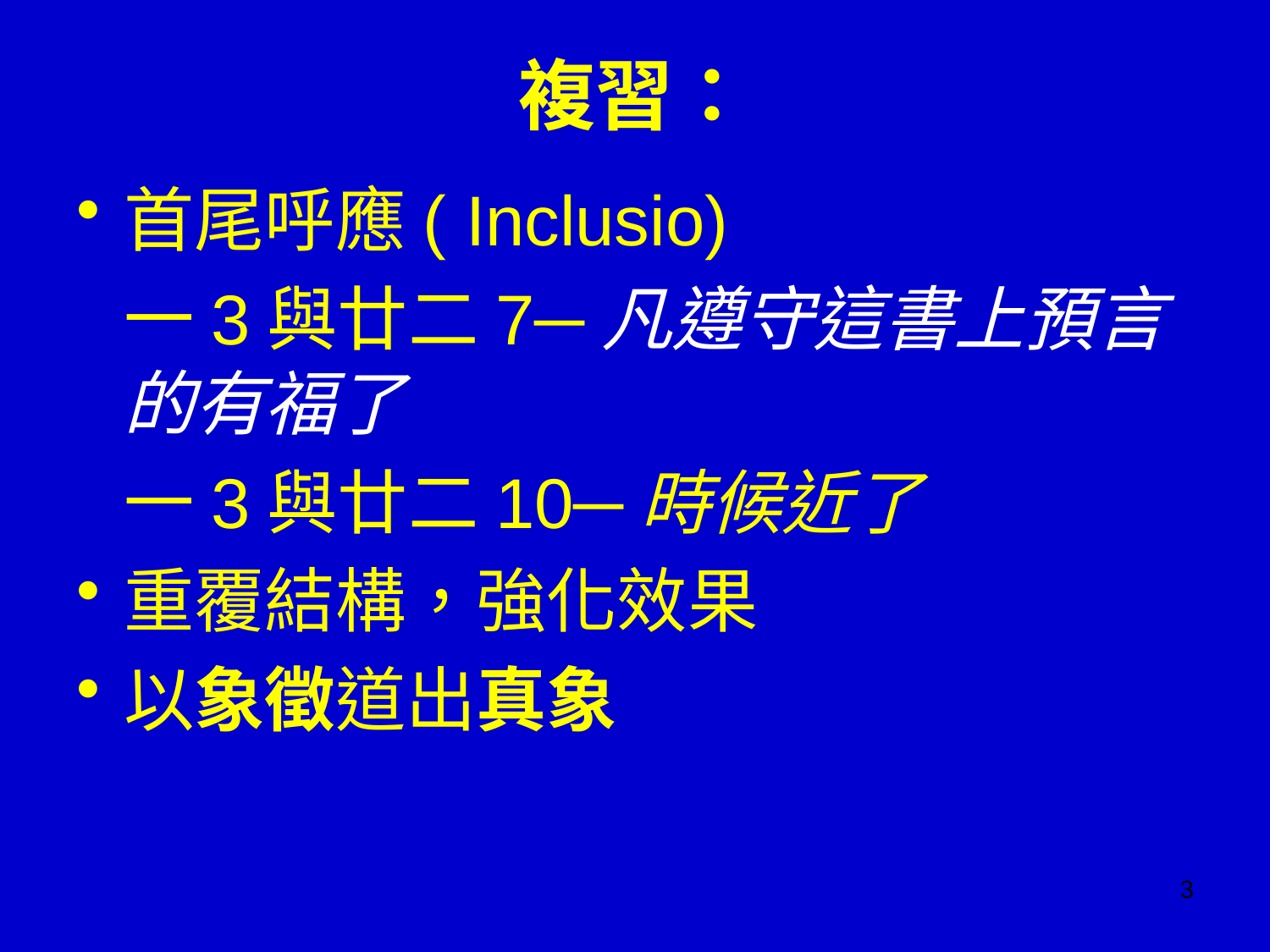

# 複習：
首尾呼應( Inclusio)
	一3與廿二7─凡遵守這書上預言的有福了
	一3與廿二10─時候近了
重覆結構，強化效果
以象徵道出真象
3